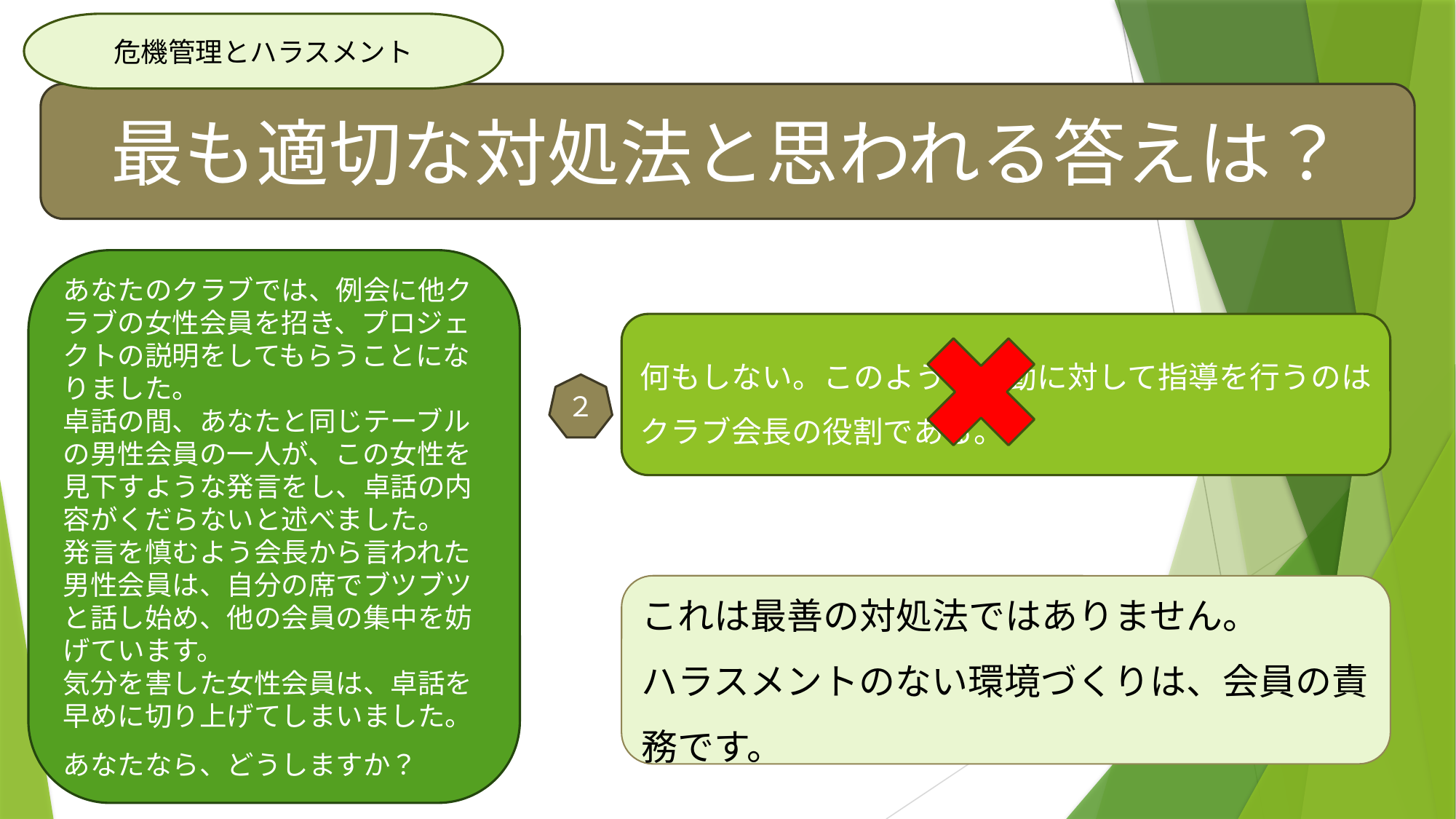

危機管理とハラスメント
最も適切な対処法と思われる答えは？
あなたのクラブでは、例会に他クラブの女性会員を招き、プロジェクトの説明をしてもらうことになりました。
卓話の間、あなたと同じテーブルの男性会員の一人が、この女性を見下すような発言をし、卓話の内容がくだらないと述べました。
発言を慎むよう会長から言われた男性会員は、自分の席でブツブツと話し始め、他の会員の集中を妨げています。
気分を害した女性会員は、卓話を早めに切り上げてしまいました。
あなたなら、どうしますか？
何もしない。このような言動に対して指導を行うのはクラブ会長の役割である。

２
これは最善の対処法ではありません。
ハラスメントのない環境づくりは、会員の責務です。